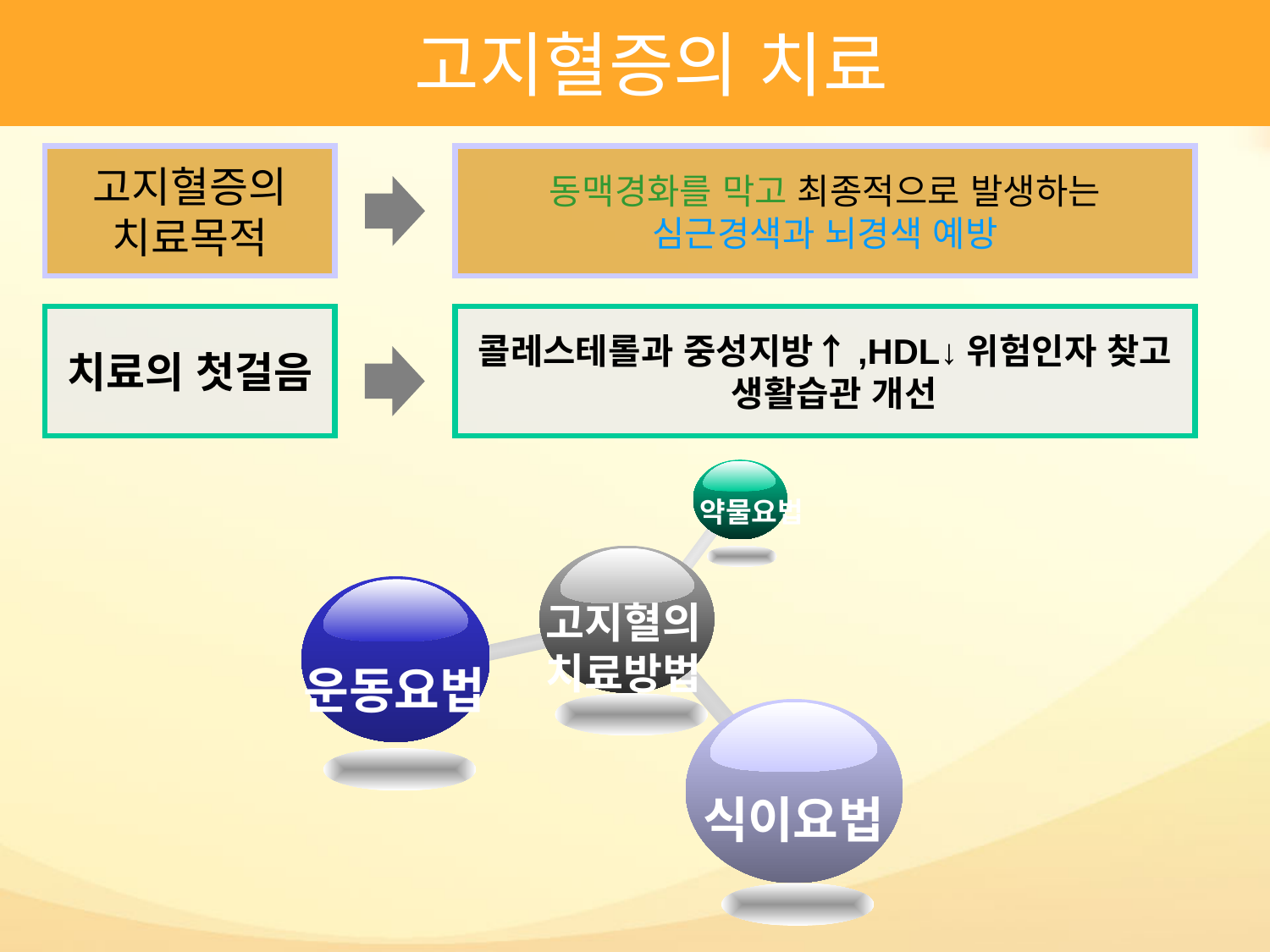

고지혈증의 치료
#
고지혈증의
치료목적
동맥경화를 막고 최종적으로 발생하는 심근경색과 뇌경색 예방

치료의 첫걸음
콜레스테롤과 중성지방↑,HDL↓위험인자 찾고
 생활습관 개선

  약물요법

고지혈의
치료방법

운동요법

식이요법